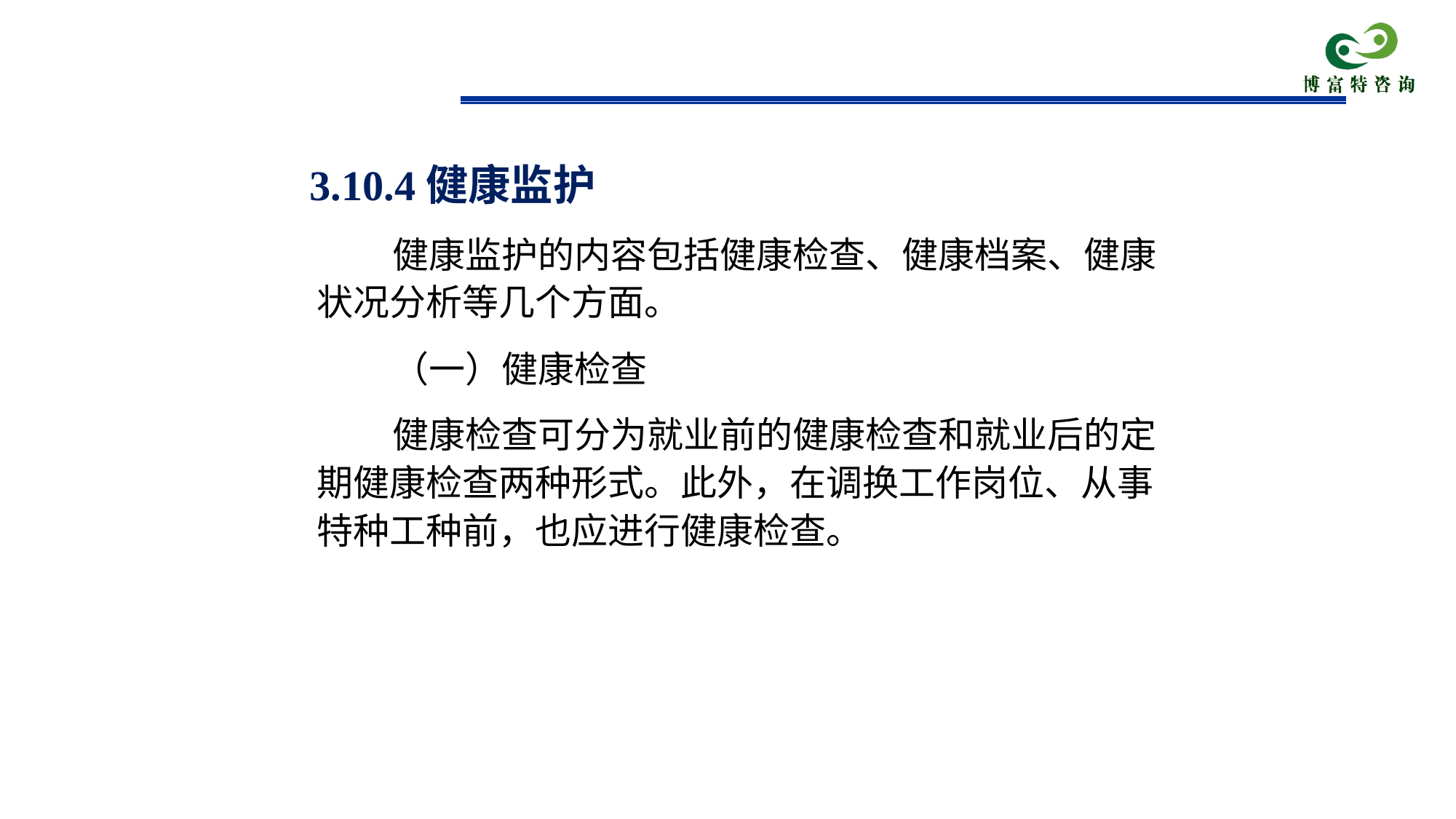

3.10.4健康监护
健康监护的内容包括健康检查、健康档案、健康状况分析等几个方面。
（一）健康检查
健康检查可分为就业前的健康检查和就业后的定期健康检查两种形式。此外，在调换工作岗位、从事特种工种前，也应进行健康检查。